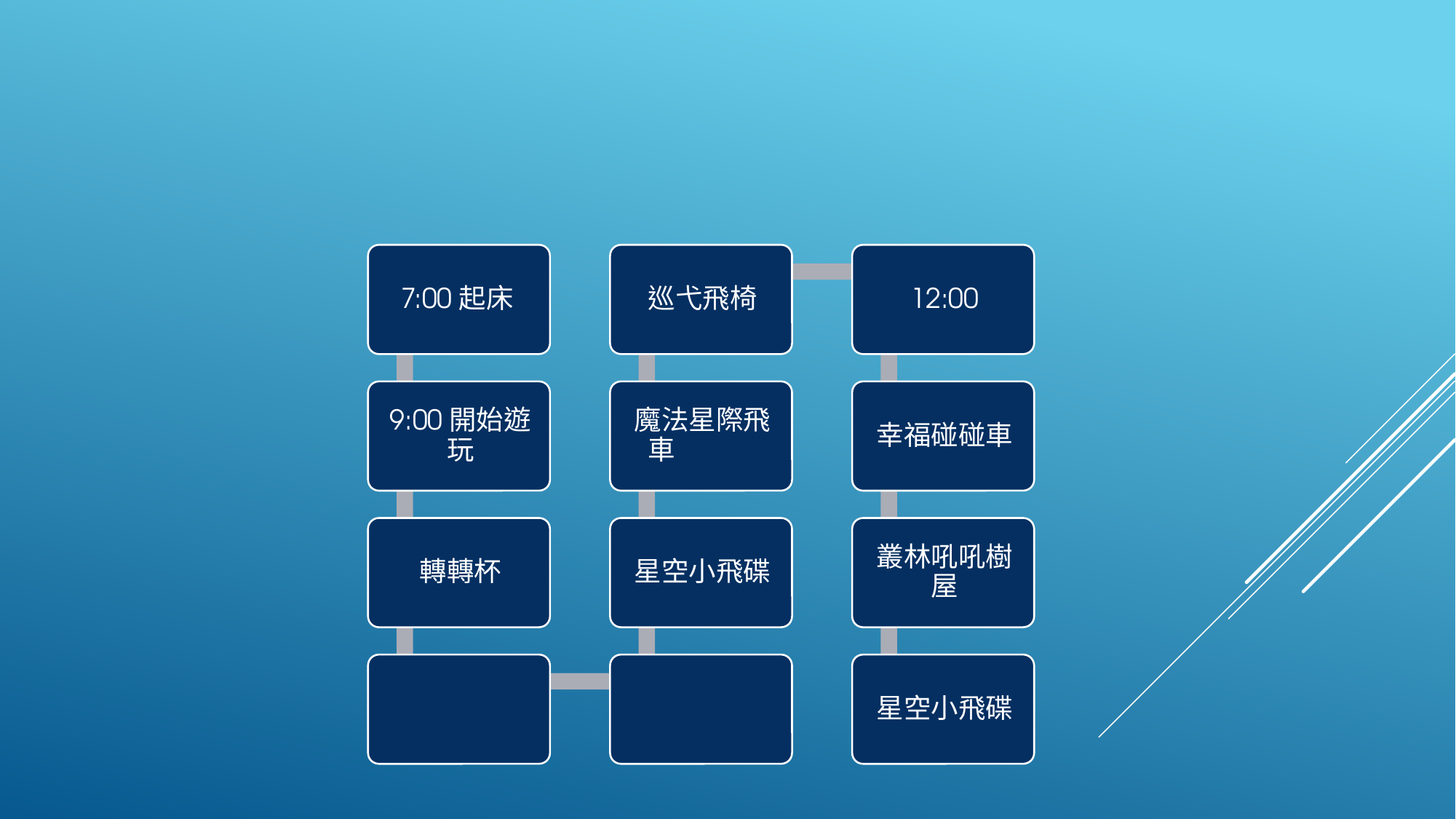

7:00起床
9:00開始遊玩
轉轉杯

星空小飛碟
魔法星際飛車
巡弋飛椅
12:00
幸福碰碰車
叢林吼吼樹屋
星空小飛碟
#